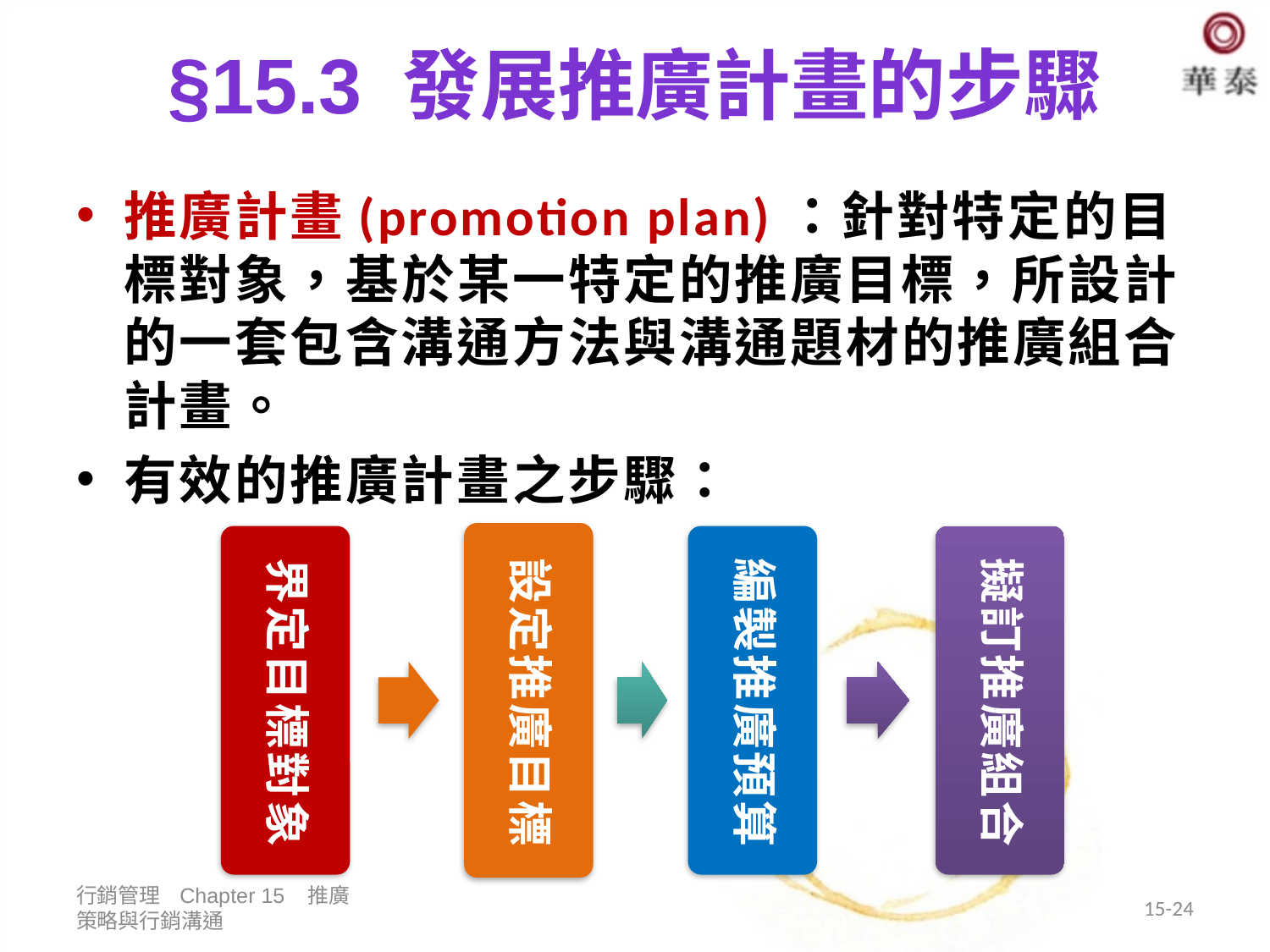

# §15.3 發展推廣計畫的步驟
推廣計畫(promotion plan)：針對特定的目標對象，基於某一特定的推廣目標，所設計的一套包含溝通方法與溝通題材的推廣組合計畫。
有效的推廣計畫之步驟：
界定目標對象

設定推廣目標

編製推廣預算

擬訂推廣組合
行銷管理   Chapter 15   推廣策略與行銷溝通
15-24